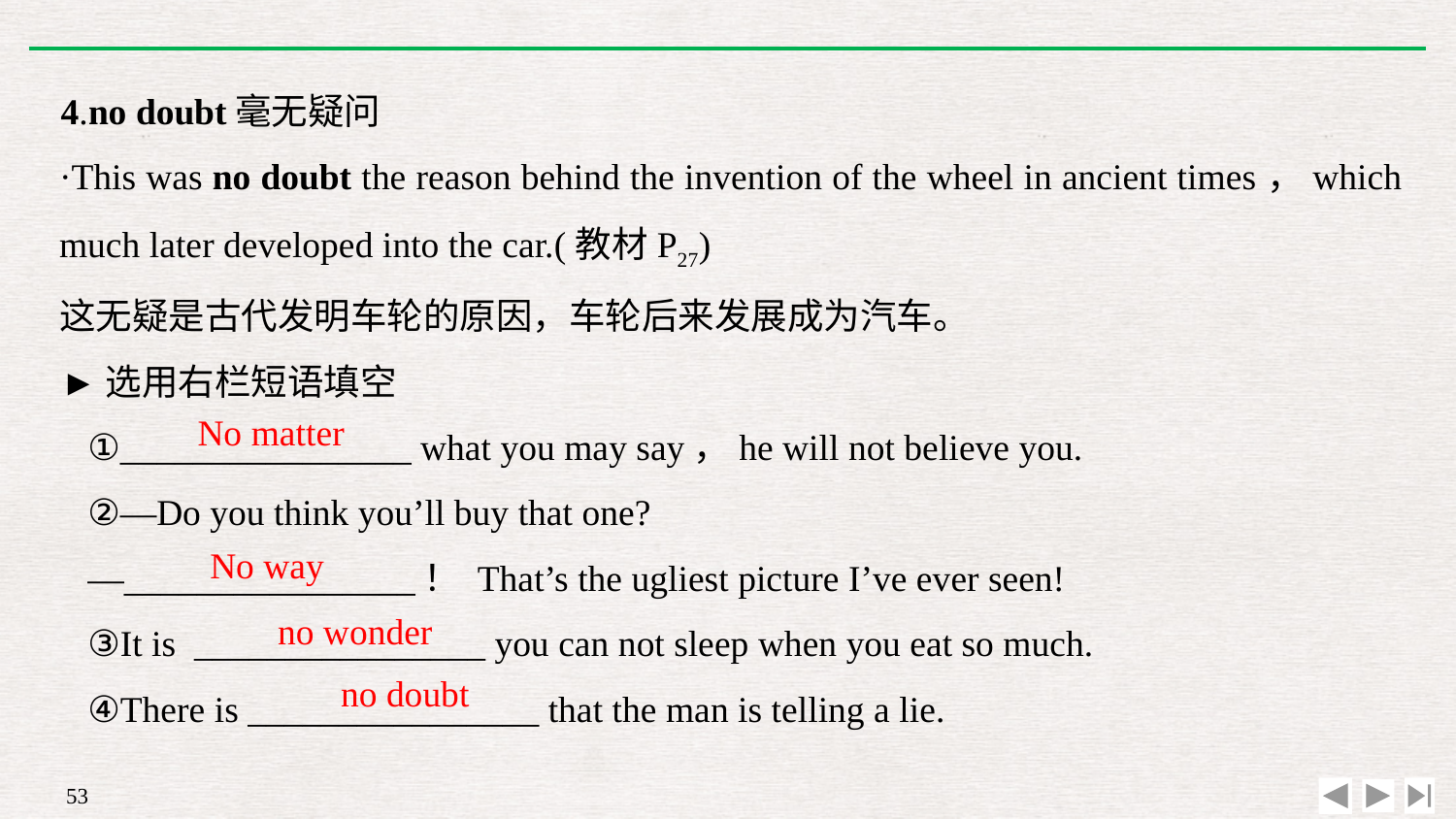

4.no doubt毫无疑问
·This was no doubt the reason behind the invention of the wheel in ancient times，which much later developed into the car.(教材P27)
这无疑是古代发明车轮的原因，车轮后来发展成为汽车。
►选用右栏短语填空
①________________ what you may say，he will not believe you.
②—Do you think you’ll buy that one?
—________________！ That’s the ugliest picture I’ve ever seen!
③It is  ________________ you can not sleep when you eat so much.
④There is ________________ that the man is telling a lie.
No matter
No way
no wonder
no doubt